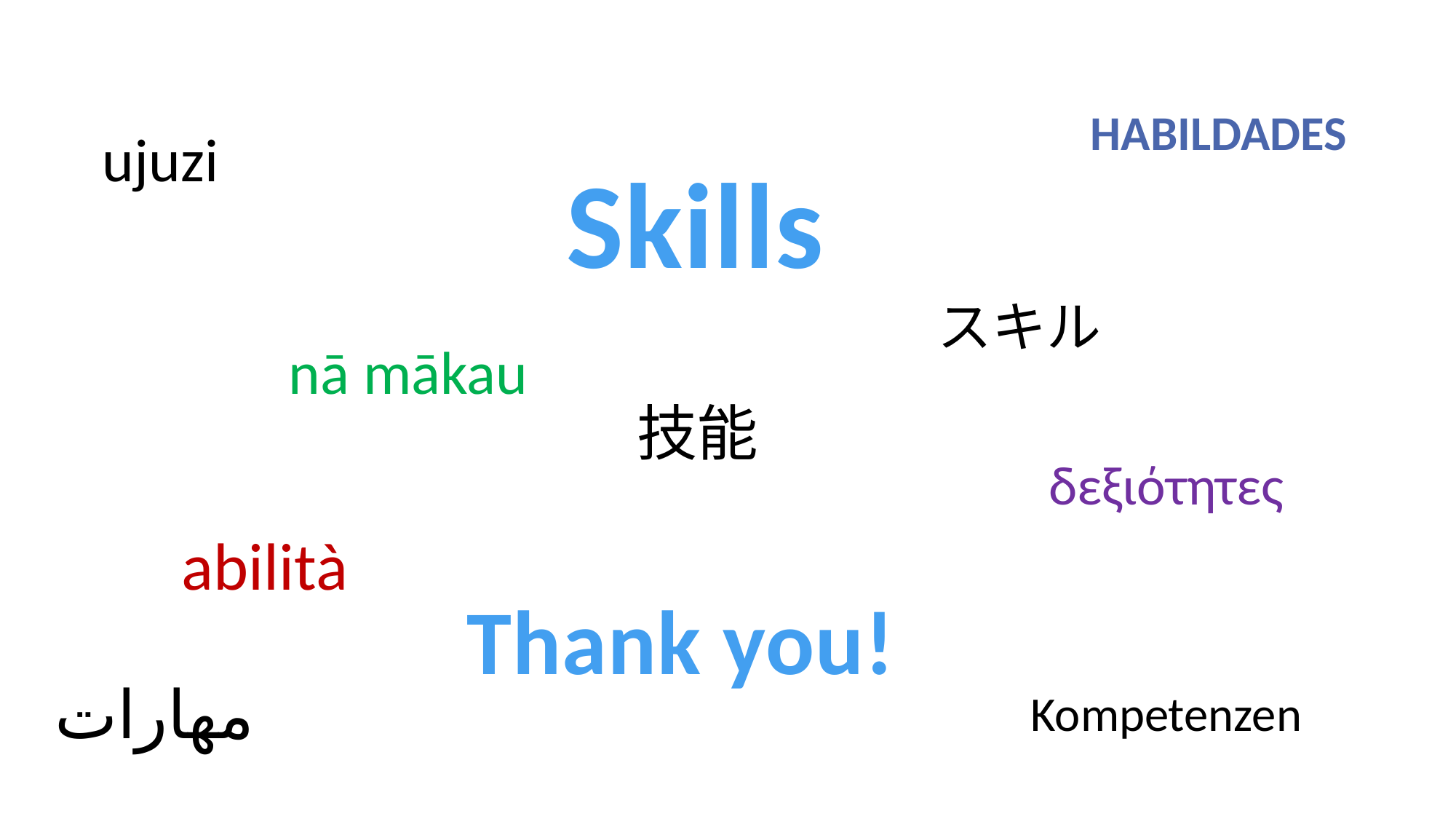

ujuzi
habildades
 Skills

Thank you!

スキル
nā mākau
技能
δεξιότητες
abilità
مهارات
Kompetenzen